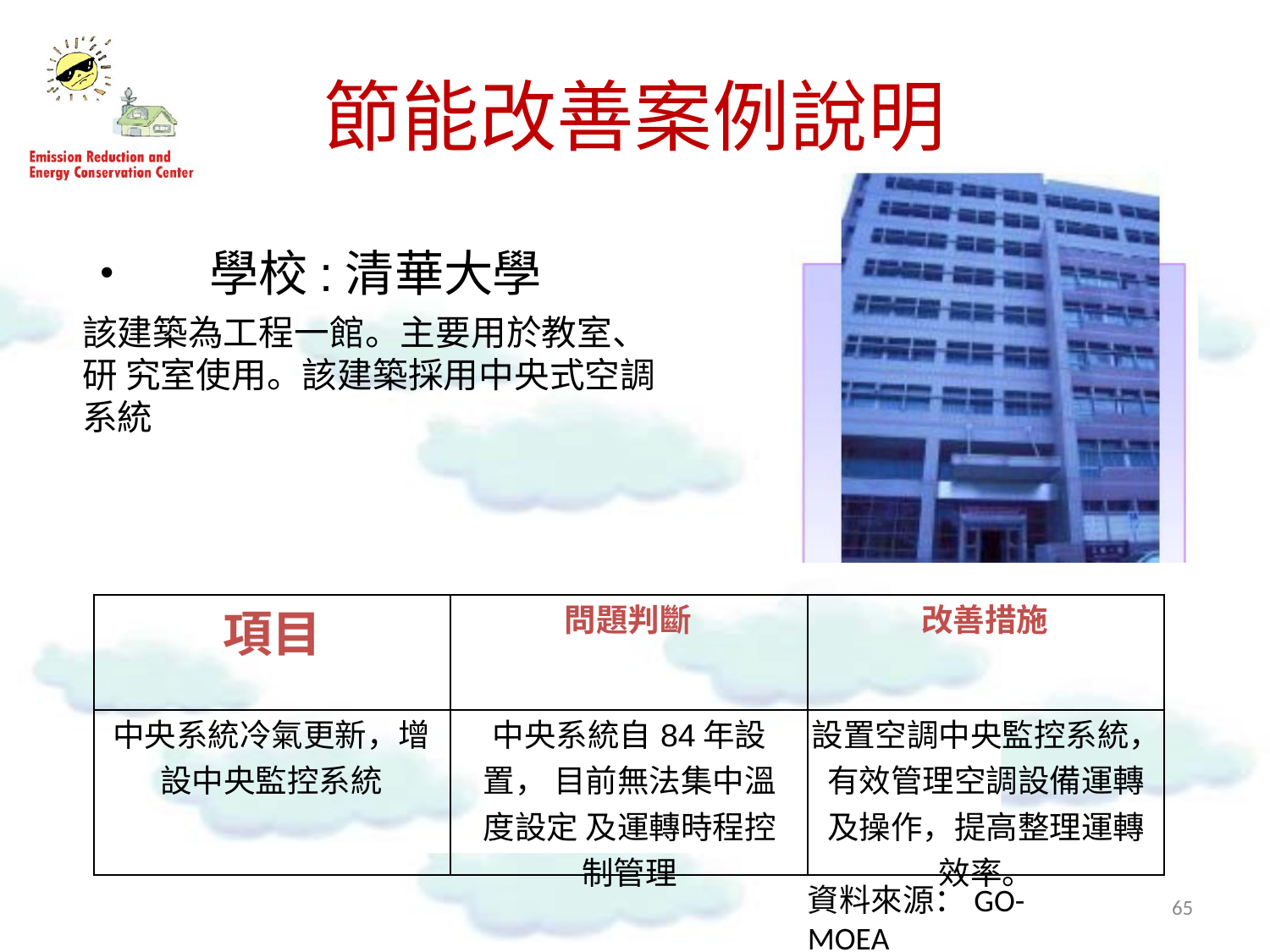

# 節能改善案例說明

•	學校:清華大學
該建築為工程一館。主要用於教室、研 究室使用。該建築採用中央式空調系統
| 項目 | 問題判斷 | 改善措施 |
| --- | --- | --- |
| 中央系統冷氣更新，增 設中央監控系統 | 中央系統自84年設置， 目前無法集中溫度設定 及運轉時程控制管理 | 設置空調中央監控系統， 有效管理空調設備運轉 及操作，提高整理運轉 效率。 |
資料來源：GO-MOEA
65